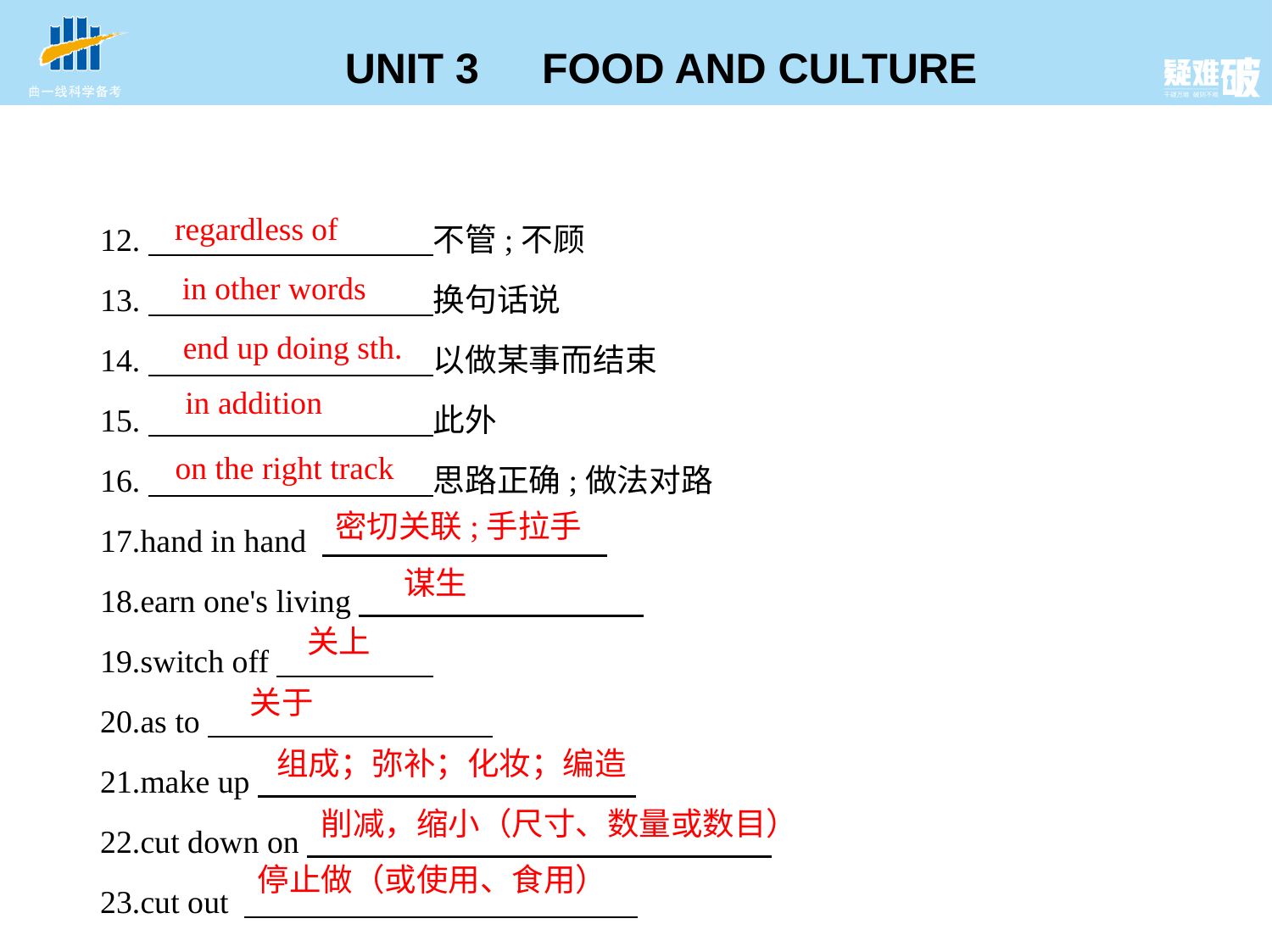

12.　　　　　　　　    不管;不顾
13.　　　　　　　　    换句话说
14.　　　　　　　　    以做某事而结束
15.　　　　　　　　    此外
16.　　　　　　　　    思路正确;做法对路
17.hand in hand
18.earn one's living
19.switch off
20.as to
21.make up
22.cut down on
23.cut out
regardless of
in other words
end up doing sth.
in addition
on the right track
密切关联;手拉手
谋生
关上
关于
组成；弥补；化妆；编造
削减，缩小（尺寸、数量或数目）
停止做（或使用、食用）